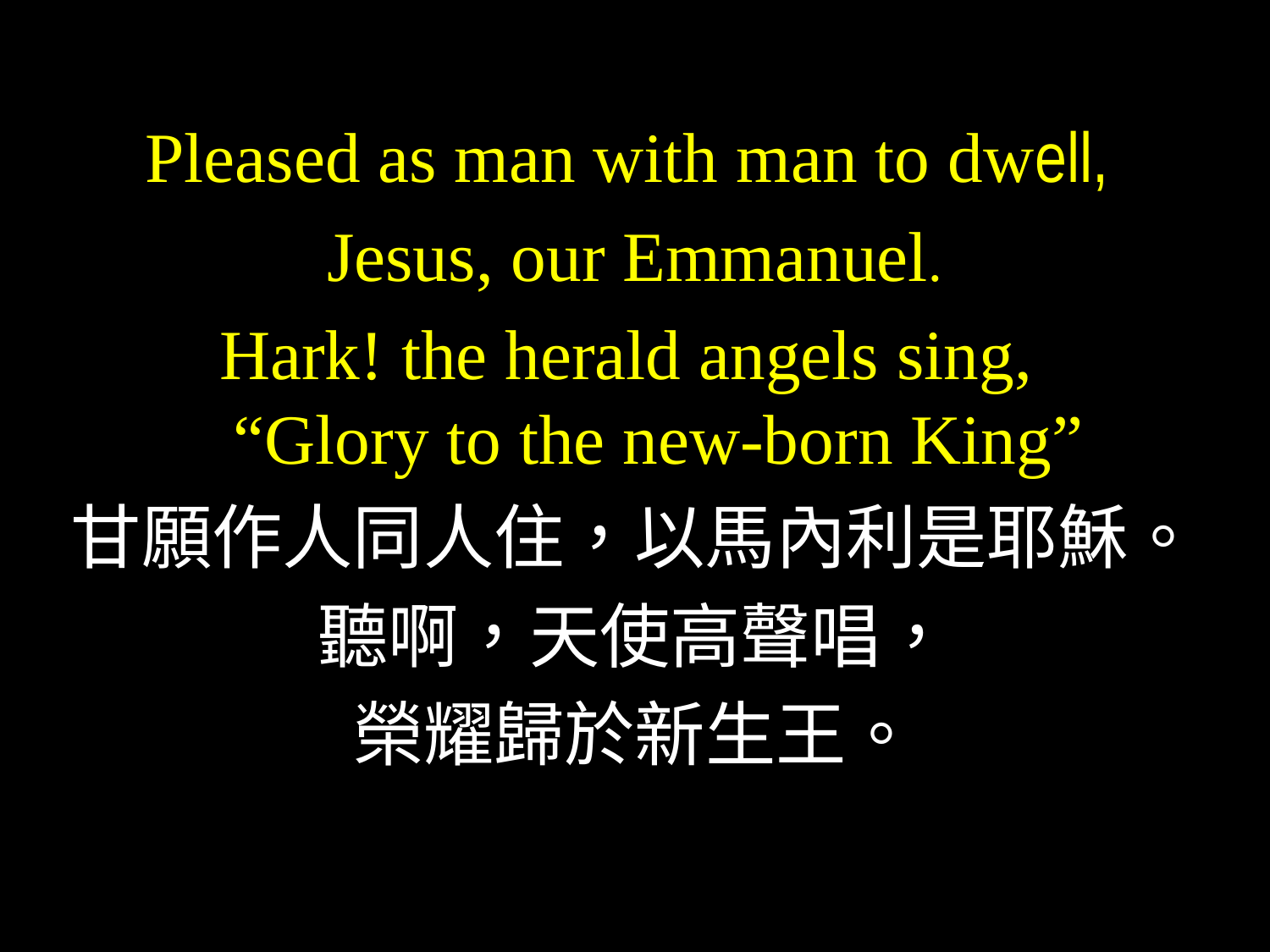

Pleased as man with man to dwell,
Jesus, our Emmanuel.
Hark! the herald angels sing,
“Glory to the new-born King”
甘願作人同人住，以馬內利是耶穌。
聽啊，天使高聲唱，
榮耀歸於新生王。